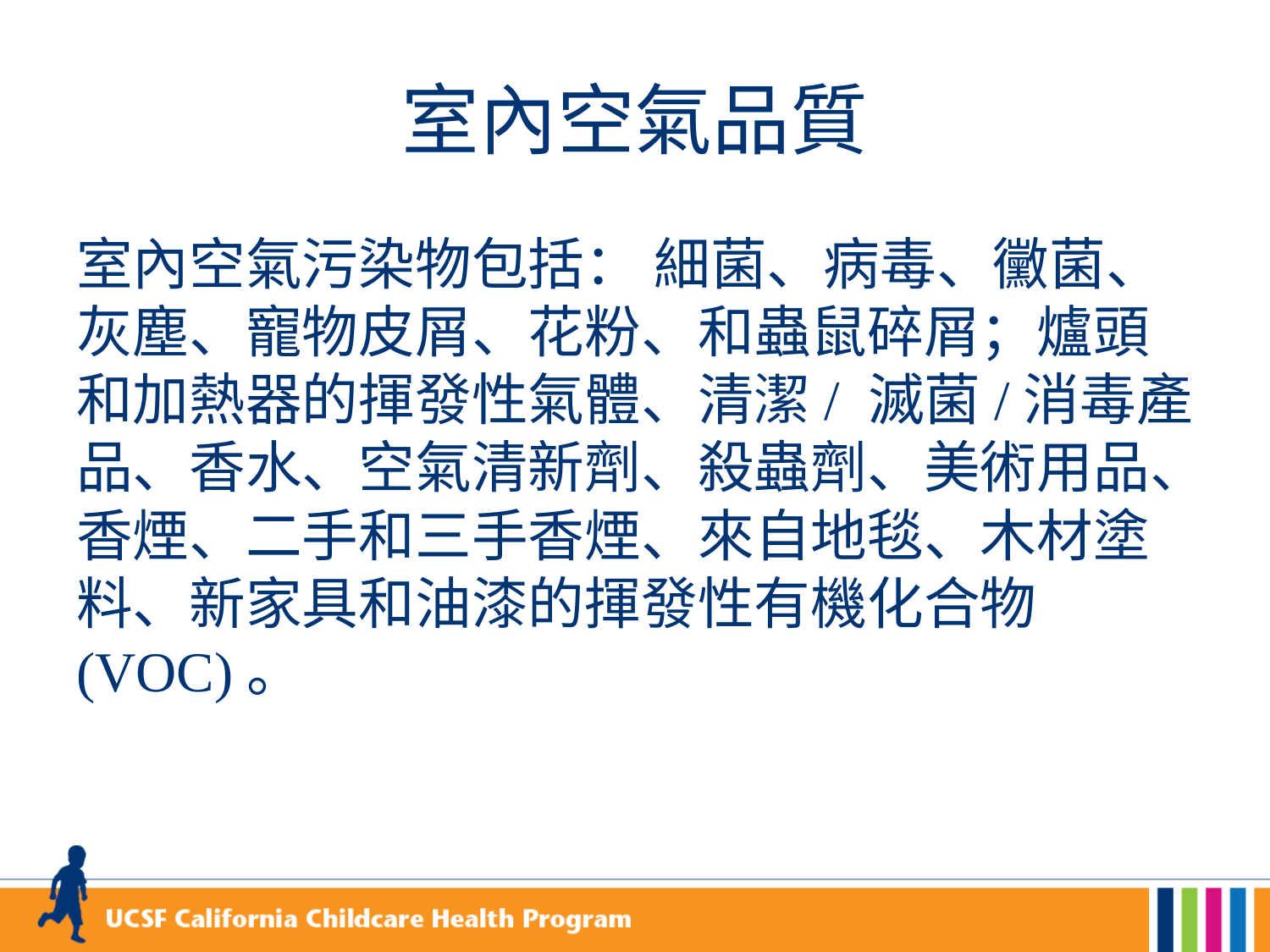

# 室內空氣品質
室內空氣污染物包括： 細菌、病毒、黴菌、灰塵、寵物皮屑、花粉、和蟲鼠碎屑；爐頭和加熱器的揮發性氣體、清潔/ 滅菌/消毒產品、香水、空氣清新劑、殺蟲劑、美術用品、香煙、二手和三手香煙、來自地毯、木材塗料、新家具和油漆的揮發性有機化合物 (VOC)。